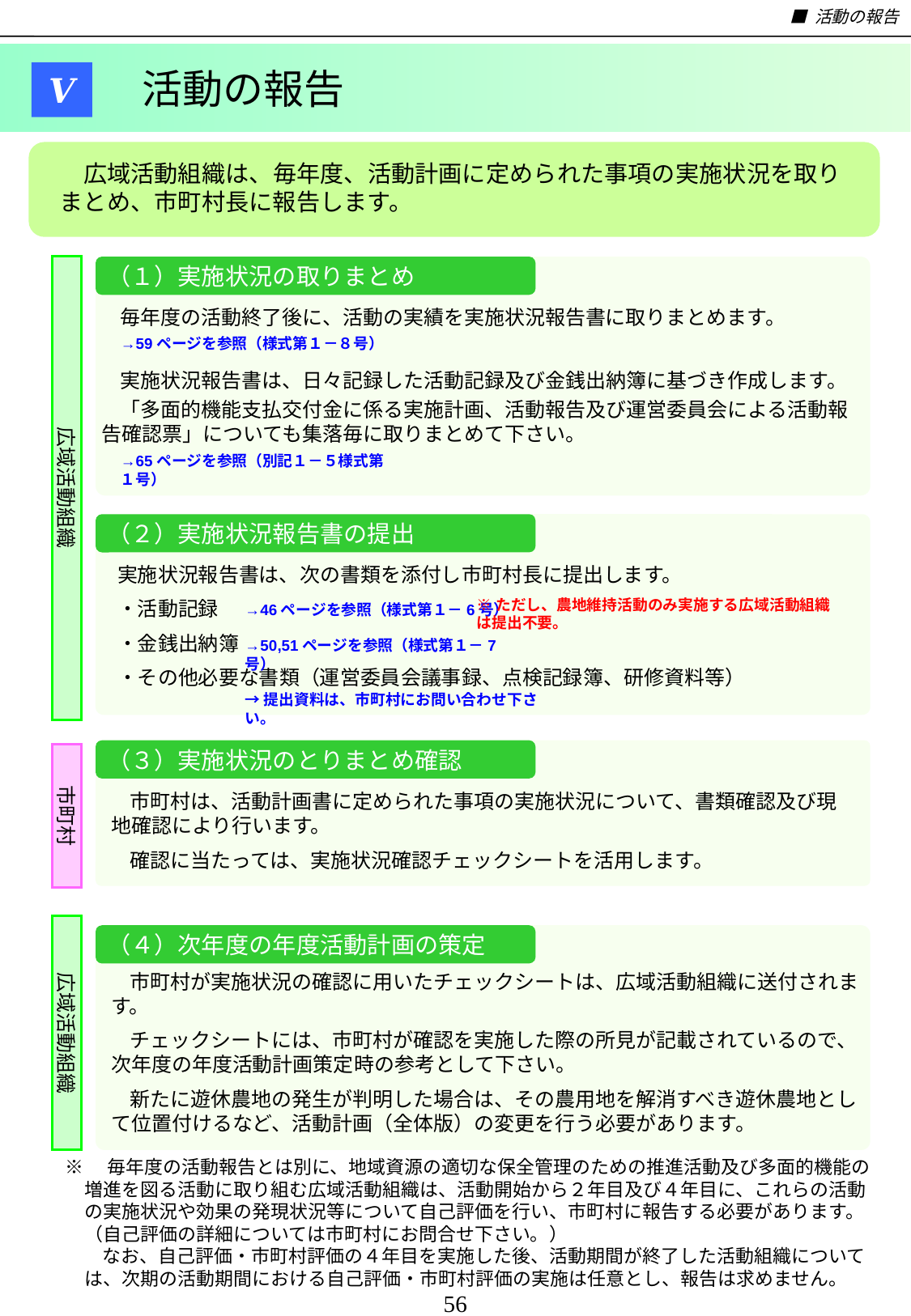

■ 活動の報告

　　　 活動の報告
Ⅴ

広域活動組織は、毎年度、活動計画に定められた事項の実施状況を取りまとめ、市町村長に報告します。
広域活動組織

（１）実施状況の取りまとめ
毎年度の活動終了後に、活動の実績を実施状況報告書に取りまとめます。
→59ページを参照（様式第１－８号）
実施状況報告書は、日々記録した活動記録及び金銭出納簿に基づき作成します。
「多面的機能支払交付金に係る実施計画、活動報告及び運営委員会による活動報告確認票」についても集落毎に取りまとめて下さい。
→65ページを参照（別記１－５様式第１号）

（２）実施状況報告書の提出
実施状況報告書は、次の書類を添付し市町村長に提出します。
・活動記録
・金銭出納簿
・その他必要な書類（運営委員会議事録、点検記録簿、研修資料等）
※ただし、農地維持活動のみ実施する広域活動組織は提出不要。
→46ページを参照（様式第１－6号）
→50,51ページを参照（様式第１－7号）
→提出資料は、市町村にお問い合わせ下さい。

（３）実施状況のとりまとめ確認
市町村
市町村は、活動計画書に定められた事項の実施状況について、書類確認及び現地確認により行います。
確認に当たっては、実施状況確認チェックシートを活用します。
広域活動組織

（４）次年度の年度活動計画の策定
市町村が実施状況の確認に用いたチェックシートは、広域活動組織に送付されます。
チェックシートには、市町村が確認を実施した際の所見が記載されているので、次年度の年度活動計画策定時の参考として下さい。
新たに遊休農地の発生が判明した場合は、その農用地を解消すべき遊休農地として位置付けるなど、活動計画（全体版）の変更を行う必要があります。
※　毎年度の活動報告とは別に、地域資源の適切な保全管理のための推進活動及び多面的機能の増進を図る活動に取り組む広域活動組織は、活動開始から２年目及び４年目に、これらの活動の実施状況や効果の発現状況等について自己評価を行い、市町村に報告する必要があります。（自己評価の詳細については市町村にお問合せ下さい。）
　　なお、自己評価・市町村評価の４年目を実施した後、活動期間が終了した活動組織については、次期の活動期間における自己評価・市町村評価の実施は任意とし、報告は求めません。
56